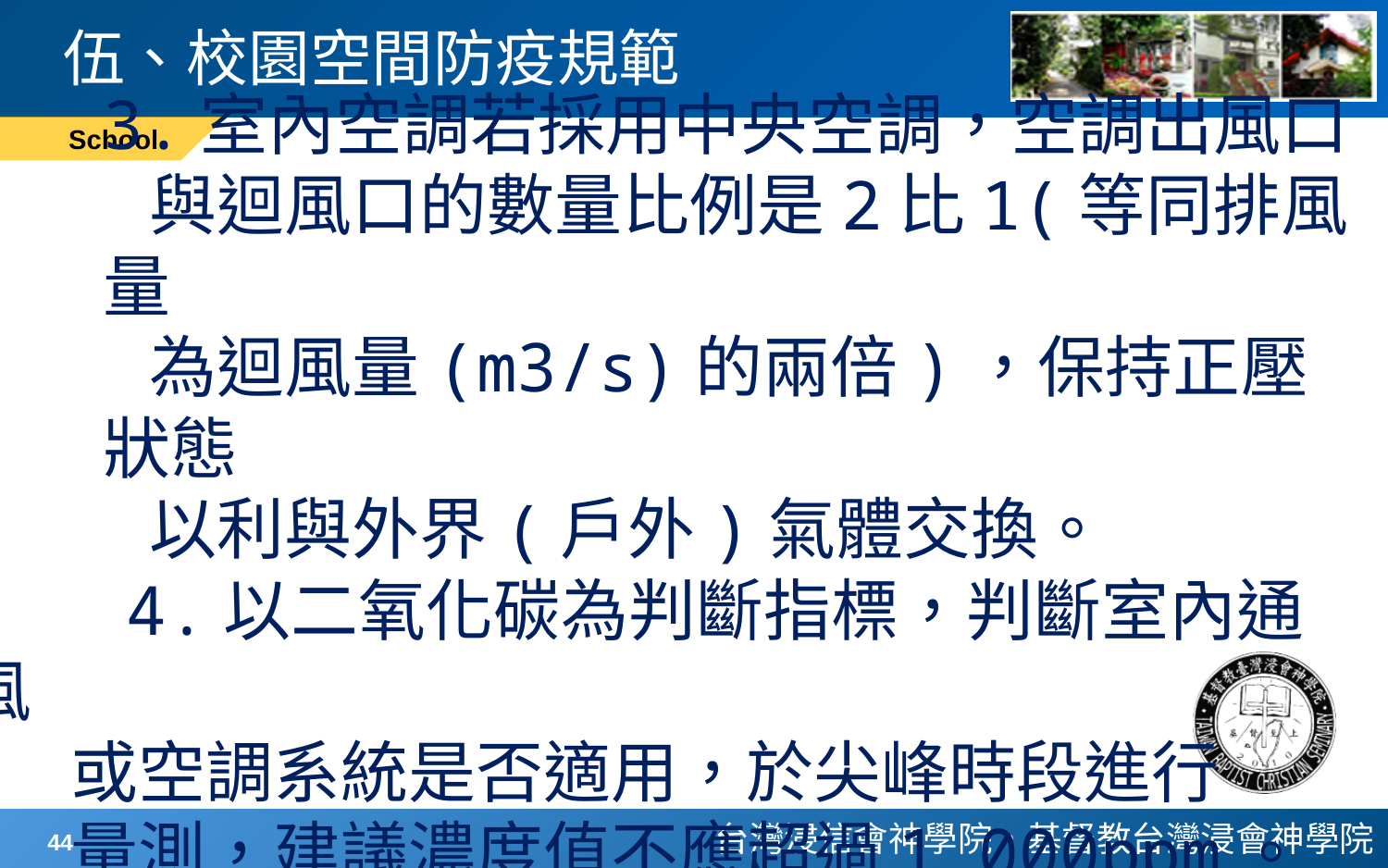

# 伍、校園空間防疫規範
School

3.室內空調若採用中央空調，空調出風口
  與迴風口的數量比例是2比1(等同排風量
  為迴風量(m3/s)的兩倍)，保持正壓狀態
  以利與外界(戶外)氣體交換。
    4.以二氧化碳為判斷指標，判斷室內通風
      或空調系統是否適用，於尖峰時段進行
      量測，建議濃度值不應超過1,000ppm。